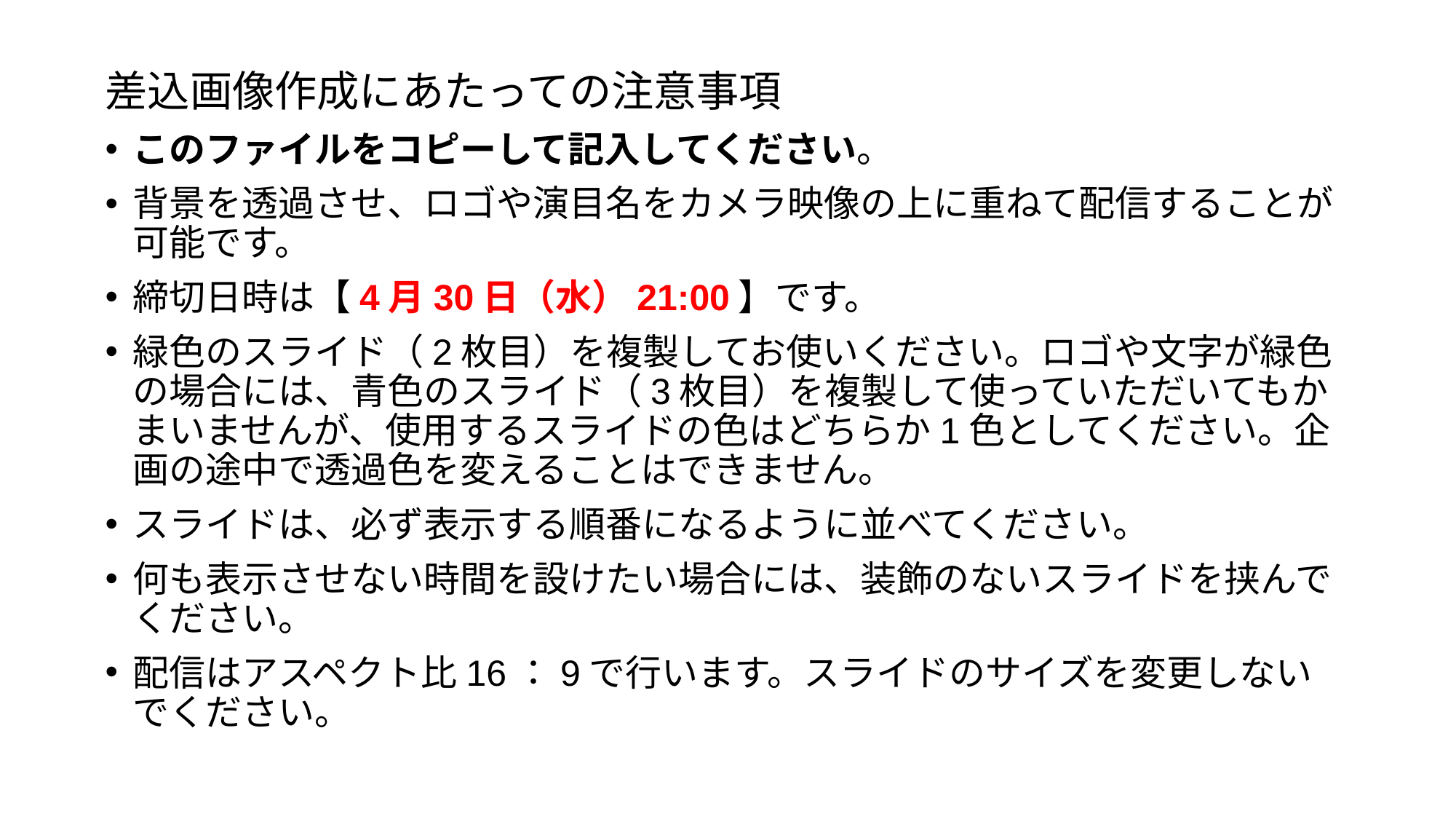

差込画像作成にあたっての注意事項
このファイルをコピーして記入してください。
背景を透過させ、ロゴや演目名をカメラ映像の上に重ねて配信することが可能です。
締切日時は【4月30日（水）21:00】です。
緑色のスライド（2枚目）を複製してお使いください。ロゴや文字が緑色の場合には、青色のスライド（3枚目）を複製して使っていただいてもかまいませんが、使用するスライドの色はどちらか1色としてください。企画の途中で透過色を変えることはできません。
スライドは、必ず表示する順番になるように並べてください。
何も表示させない時間を設けたい場合には、装飾のないスライドを挟んでください。
配信はアスペクト比16：9で行います。スライドのサイズを変更しないでください。